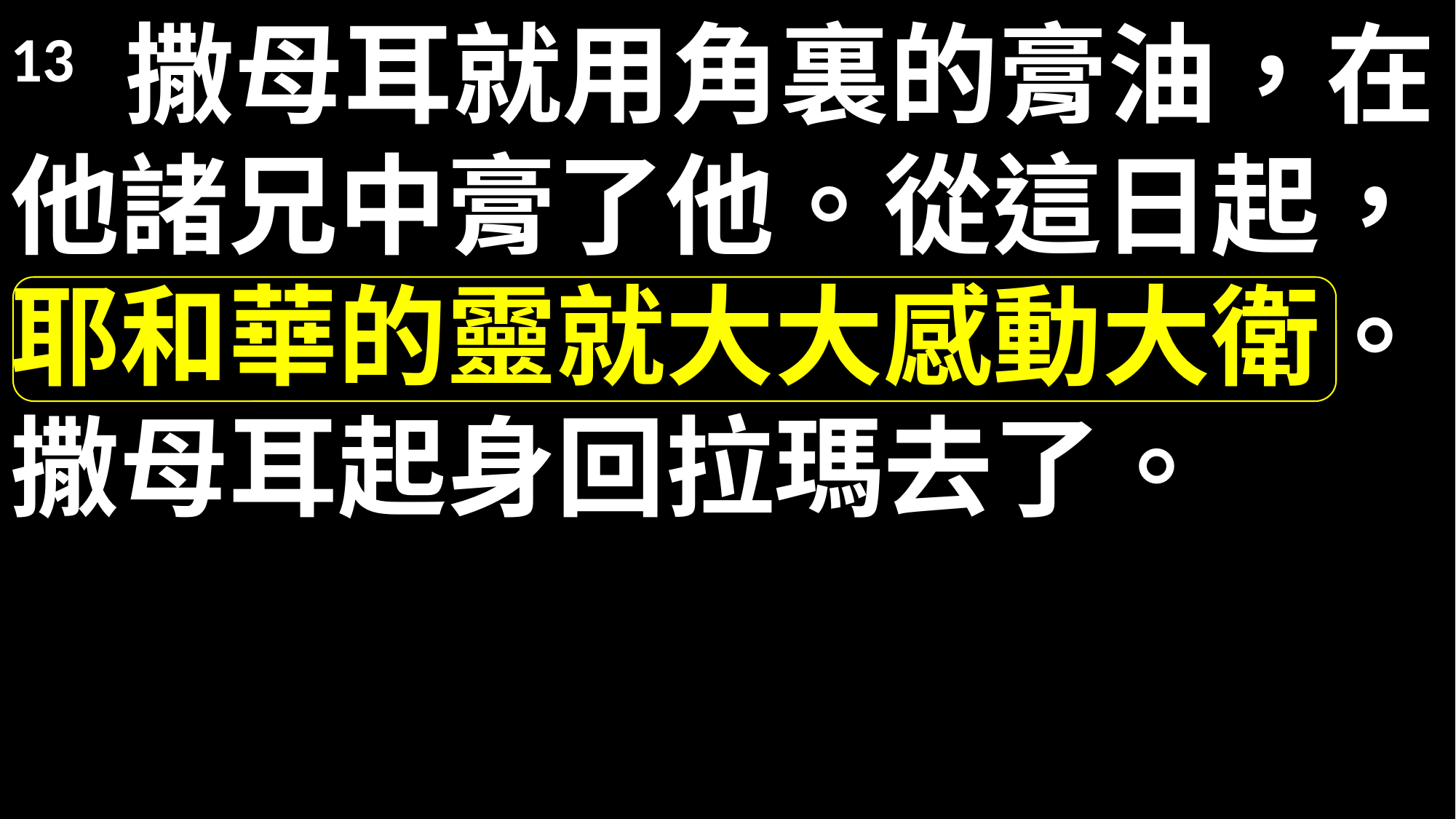

13 撒母耳就用角裏的膏油，在他諸兄中膏了他。從這日起，
耶和華的靈就大大感動大衛。撒母耳起身回拉瑪去了。